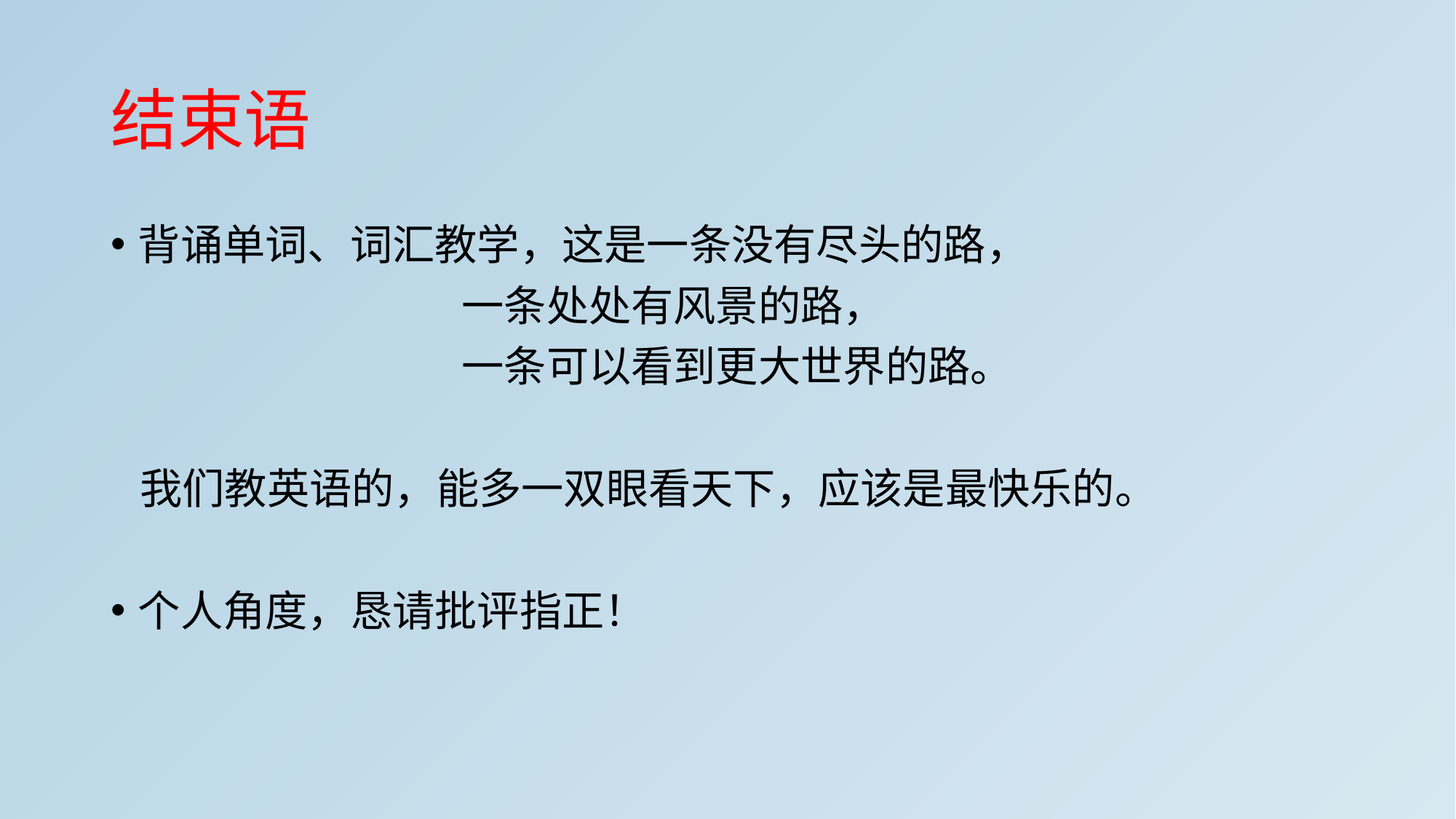

# 结束语
背诵单词、词汇教学，这是一条没有尽头的路，
                                    一条处处有风景的路，
                                    一条可以看到更大世界的路。

  我们教英语的，能多一双眼看天下，应该是最快乐的。

个人角度，恳请批评指正！